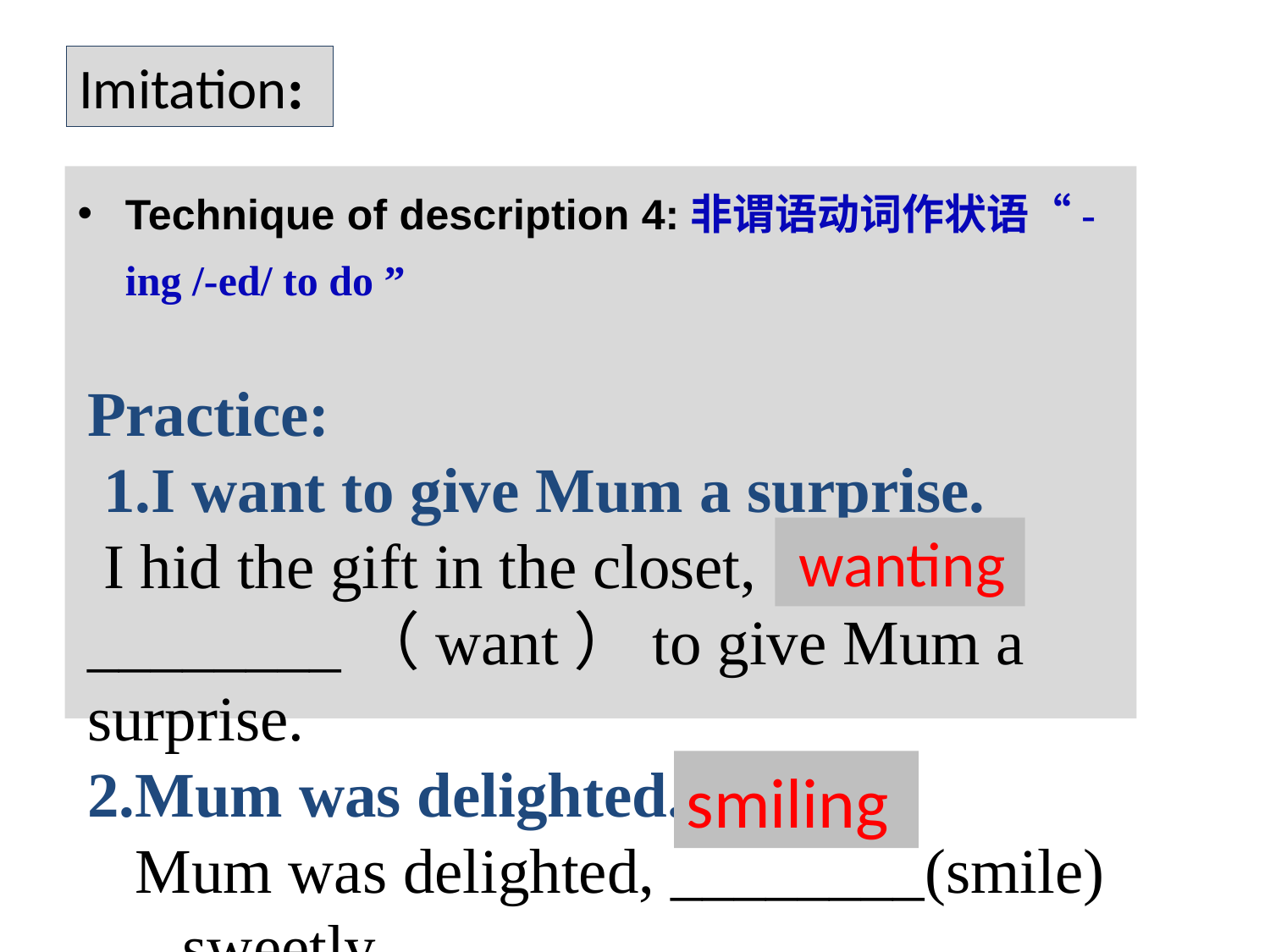

Imitation:
Technique of description 4:非谓语动词作状语“-ing /-ed/ to do ”
Practice:
 1.I want to give Mum a surprise.
 I hid the gift in the closet, ________（want）to give Mum a surprise.
2.Mum was delighted.
   Mum was delighted, ________(smile)           sweetly.
 wanting
smiling